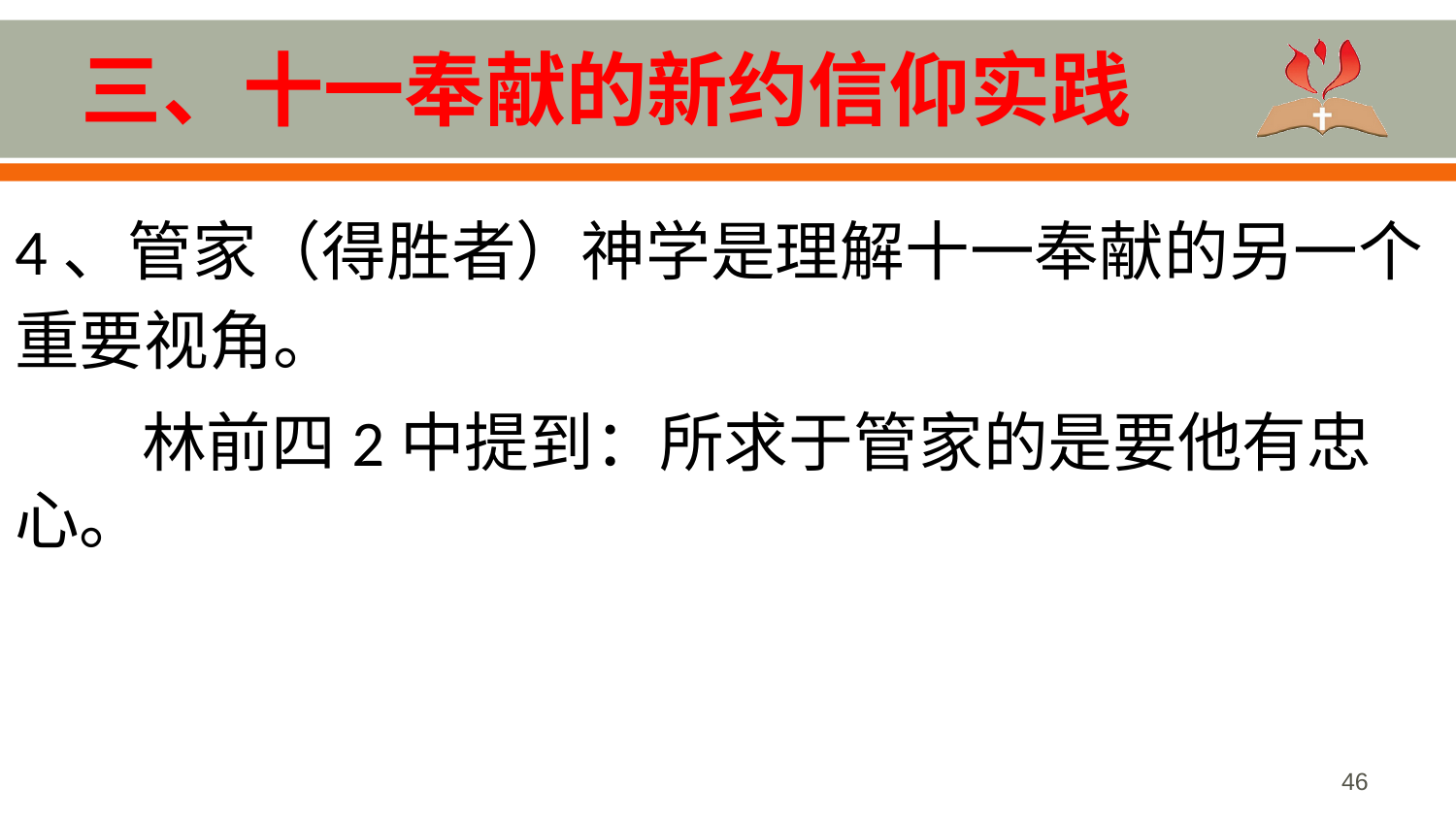

# 三、十一奉献的新约信仰实践
4、管家（得胜者）神学是理解十一奉献的另一个重要视角。
林前四2中提到：所求于管家的是要他有忠心。

46